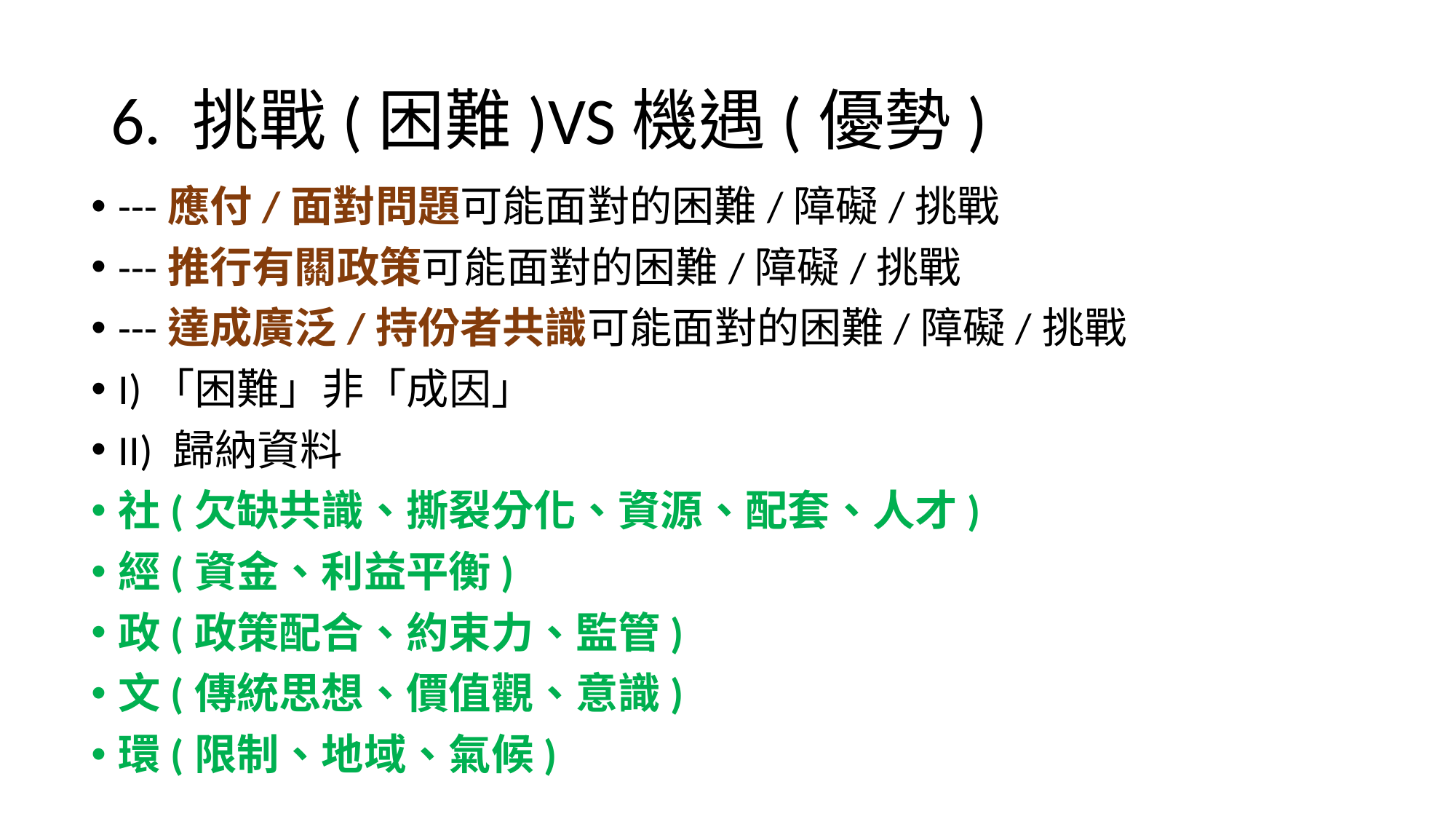

# 6. 挑戰(困難)VS機遇(優勢)
---應付/面對問題可能面對的困難/障礙/挑戰
---推行有關政策可能面對的困難/障礙/挑戰
---達成廣泛/持份者共識可能面對的困難/障礙/挑戰
I)「困難」非「成因」
II) 歸納資料
社(欠缺共識、撕裂分化、資源、配套、人才)
經(資金、利益平衡)
政(政策配合、約束力、監管)
文(傳統思想、價值觀、意識)
環(限制、地域、氣候)